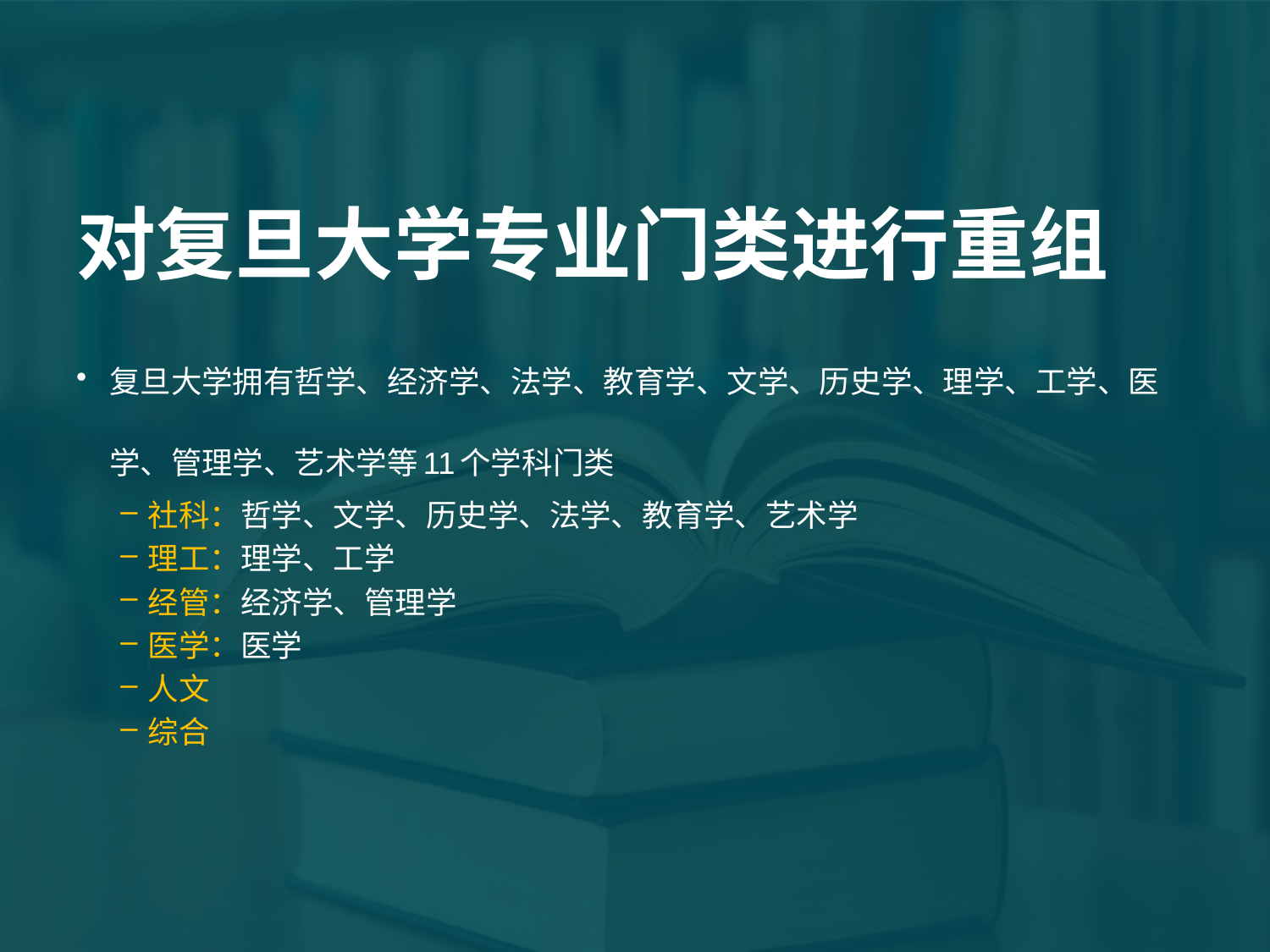

# 对复旦大学专业门类进行重组
复旦大学拥有哲学、经济学、法学、教育学、文学、历史学、理学、工学、医学、管理学、艺术学等11个学科门类
社科：哲学、文学、历史学、法学、教育学、艺术学
理工：理学、工学
经管：经济学、管理学
医学：医学
人文
综合